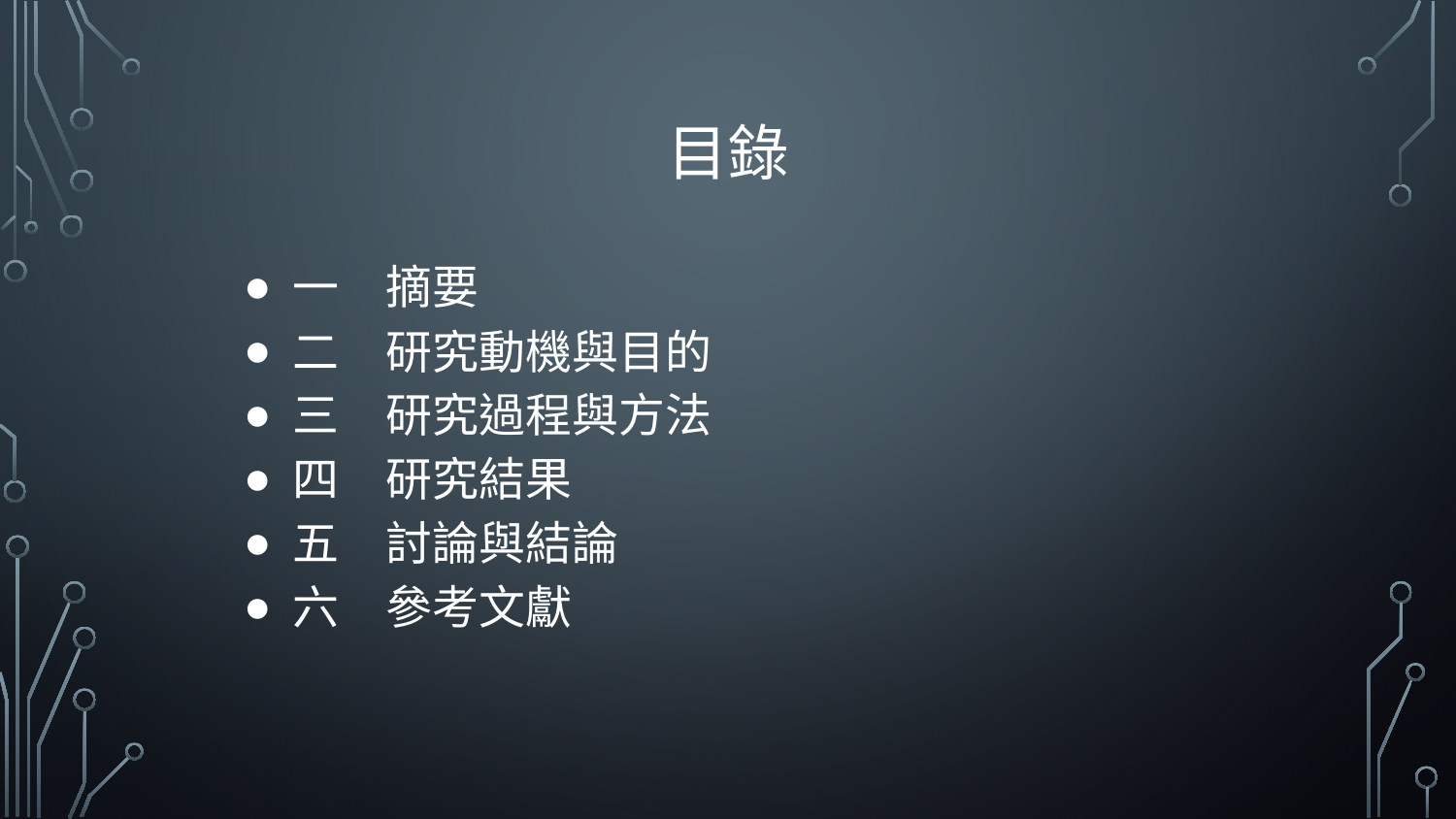

目錄
一　摘要
二　研究動機與目的
三　研究過程與方法
四　研究結果
五　討論與結論
六　參考文獻